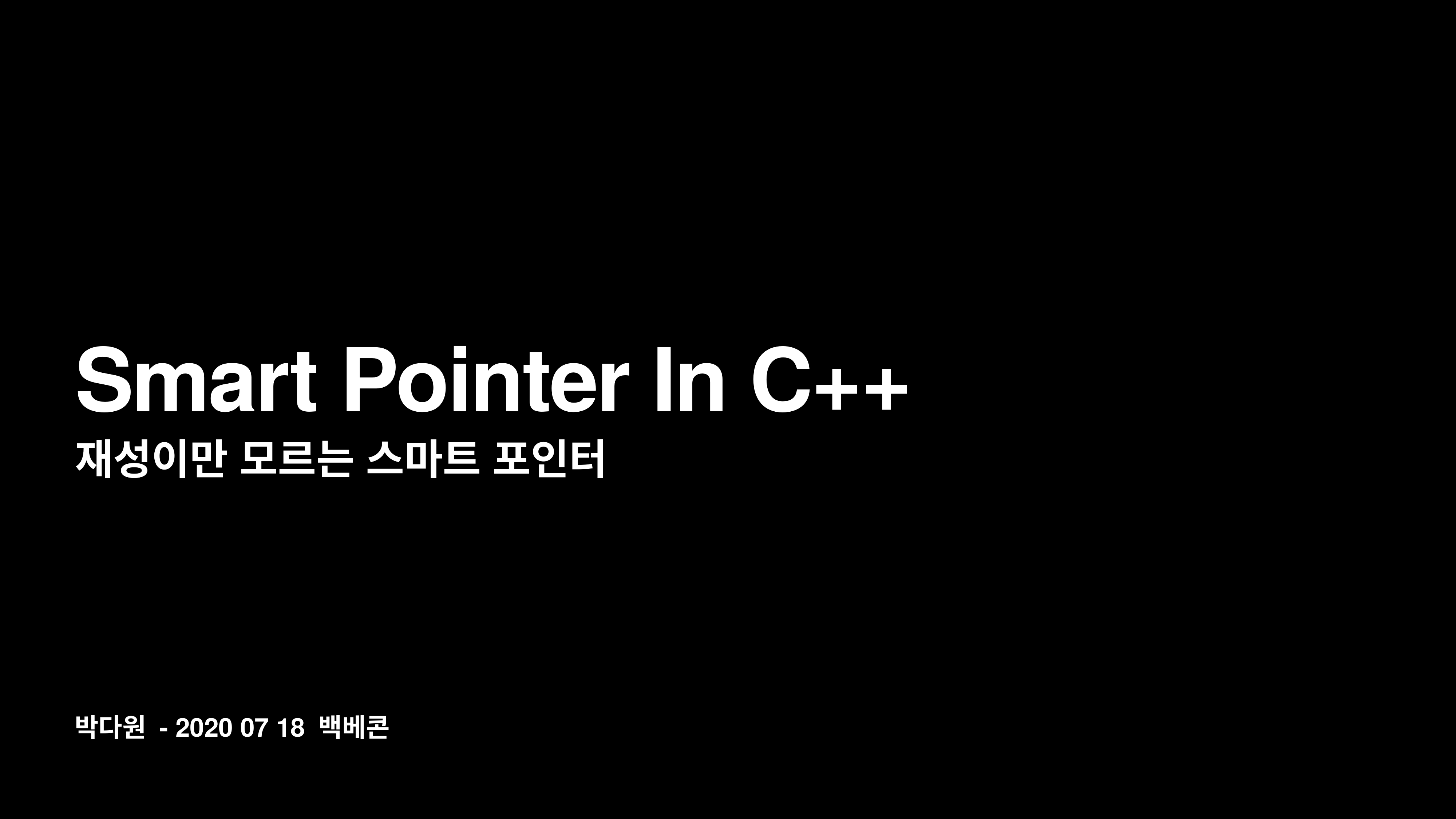

# Smart Pointer In C++
재성이만 모르는 스마트 포인터
박다원 - 2020 07 18 백베콘